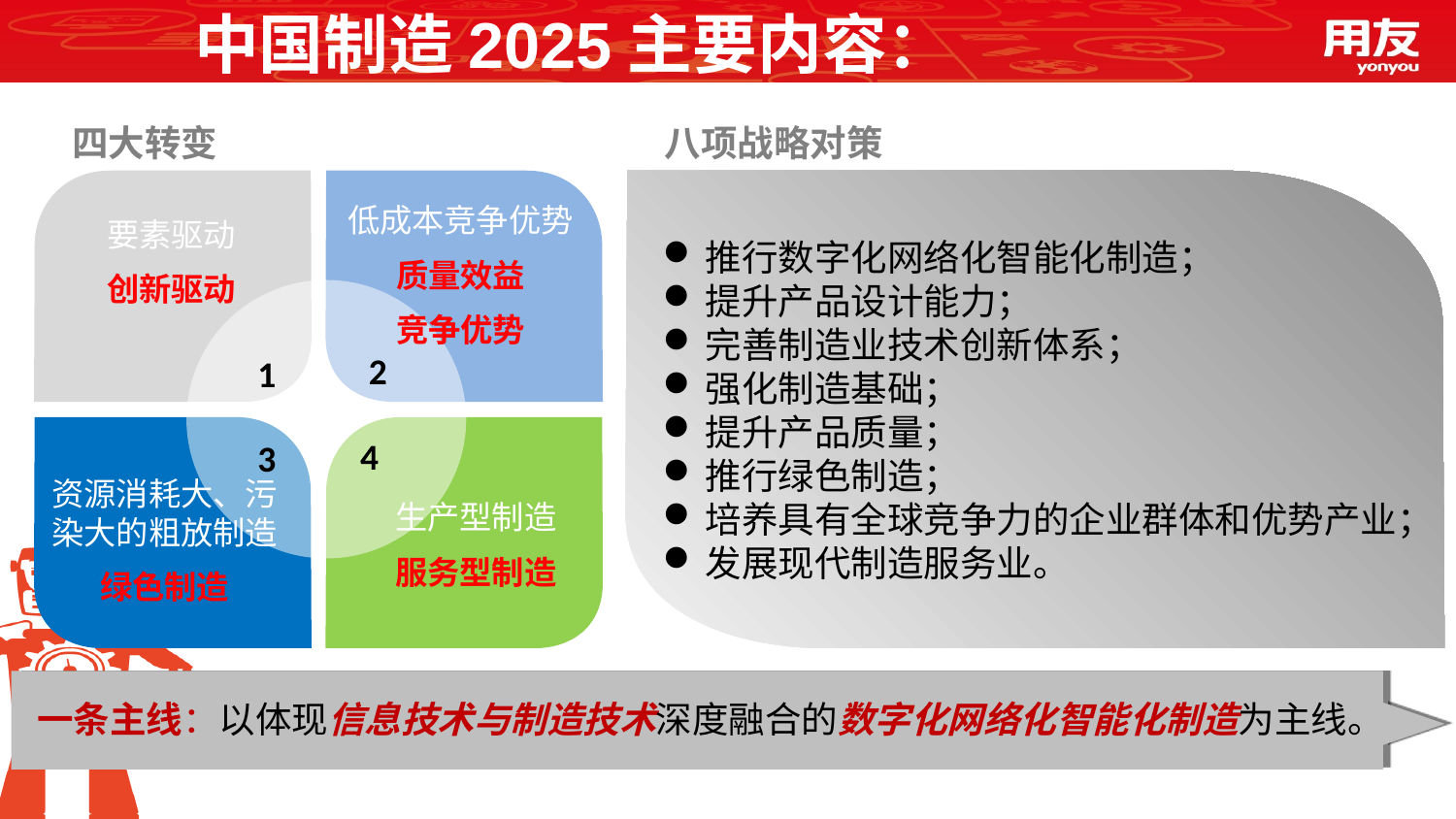

中国制造2025主要内容：
四大转变
八项战略对策

低成本竞争优势
质量效益
竞争优势
要素驱动
创新驱动

2
1

4
3
资源消耗大、污染大的粗放制造
绿色制造
生产型制造
服务型制造

推行数字化网络化智能化制造；
提升产品设计能力；
完善制造业技术创新体系；
强化制造基础；
提升产品质量；
推行绿色制造；
培养具有全球竞争力的企业群体和优势产业；
发展现代制造服务业。

一条主线：以体现信息技术与制造技术深度融合的数字化网络化智能化制造为主线。